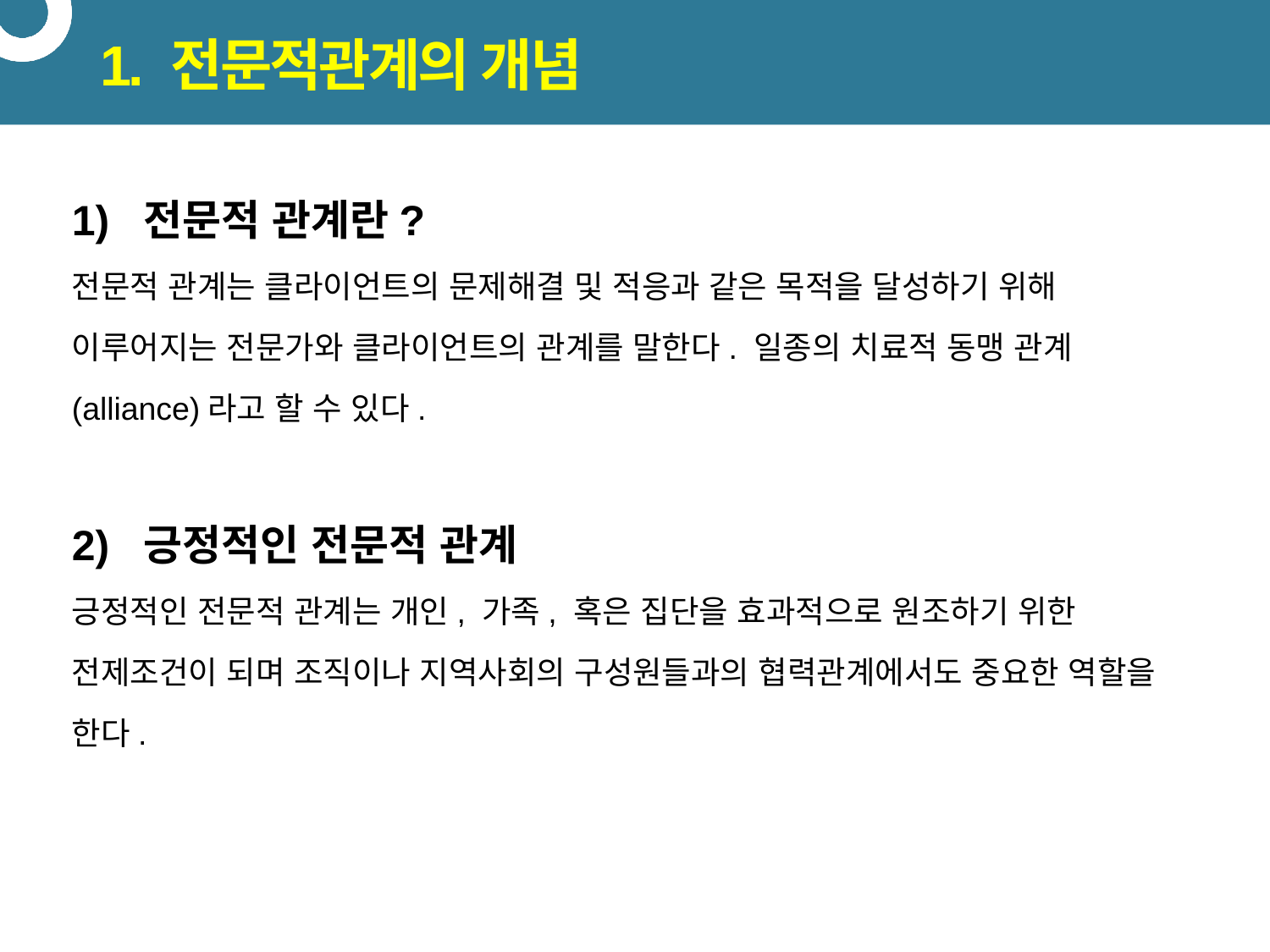

# 1. 전문적관계의 개념
1)  전문적 관계란?
전문적 관계는 클라이언트의 문제해결 및 적응과 같은 목적을 달성하기 위해 이루어지는 전문가와 클라이언트의 관계를 말한다. 일종의 치료적 동맹 관계(alliance)라고 할 수 있다.

2)  긍정적인 전문적 관계
긍정적인 전문적 관계는 개인, 가족, 혹은 집단을 효과적으로 원조하기 위한 전제조건이 되며 조직이나 지역사회의 구성원들과의 협력관계에서도 중요한 역할을 한다.